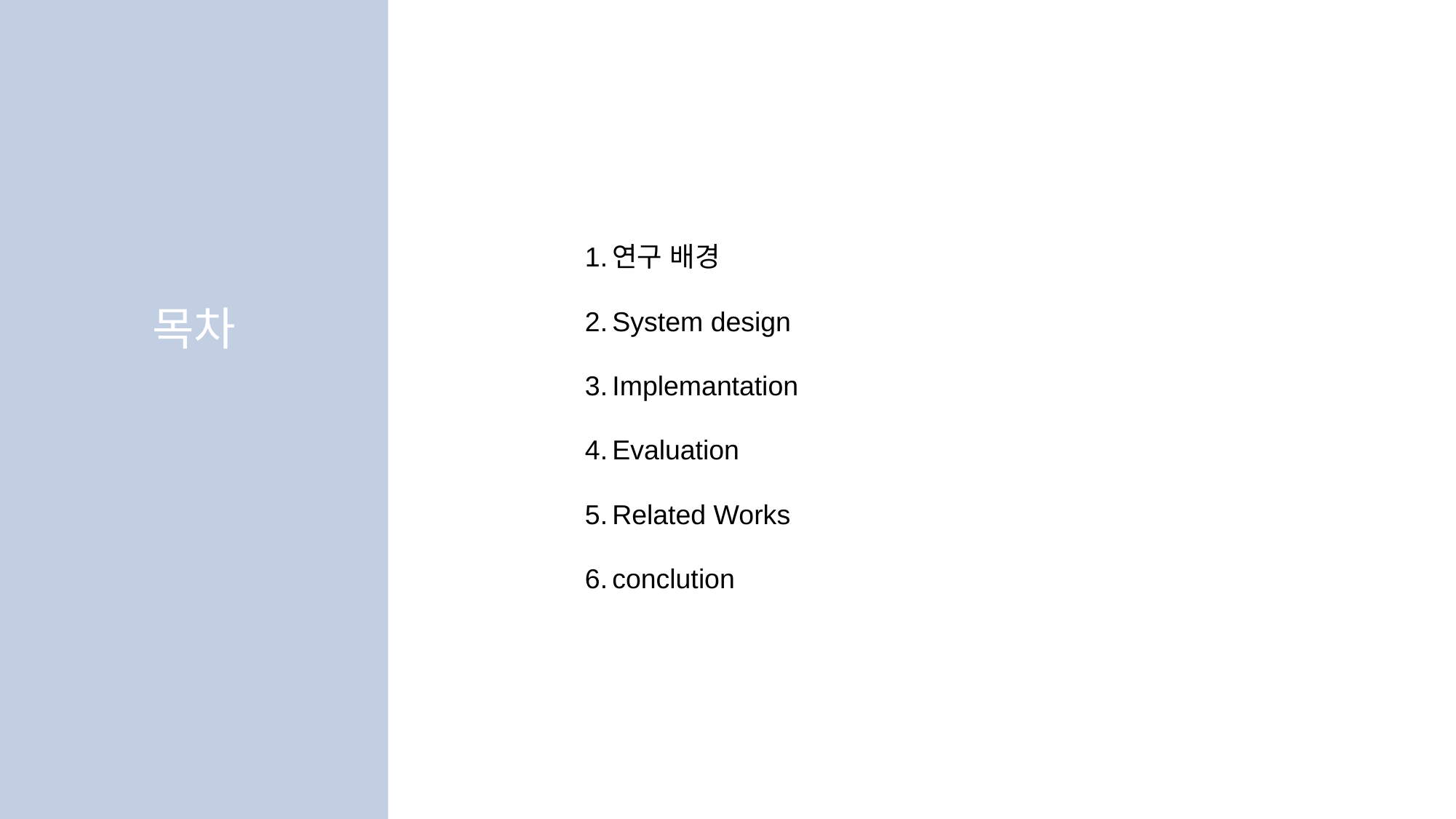

목차

2
연구 배경
System design
Implemantation
Evaluation
Related Works
conclution
# 목차